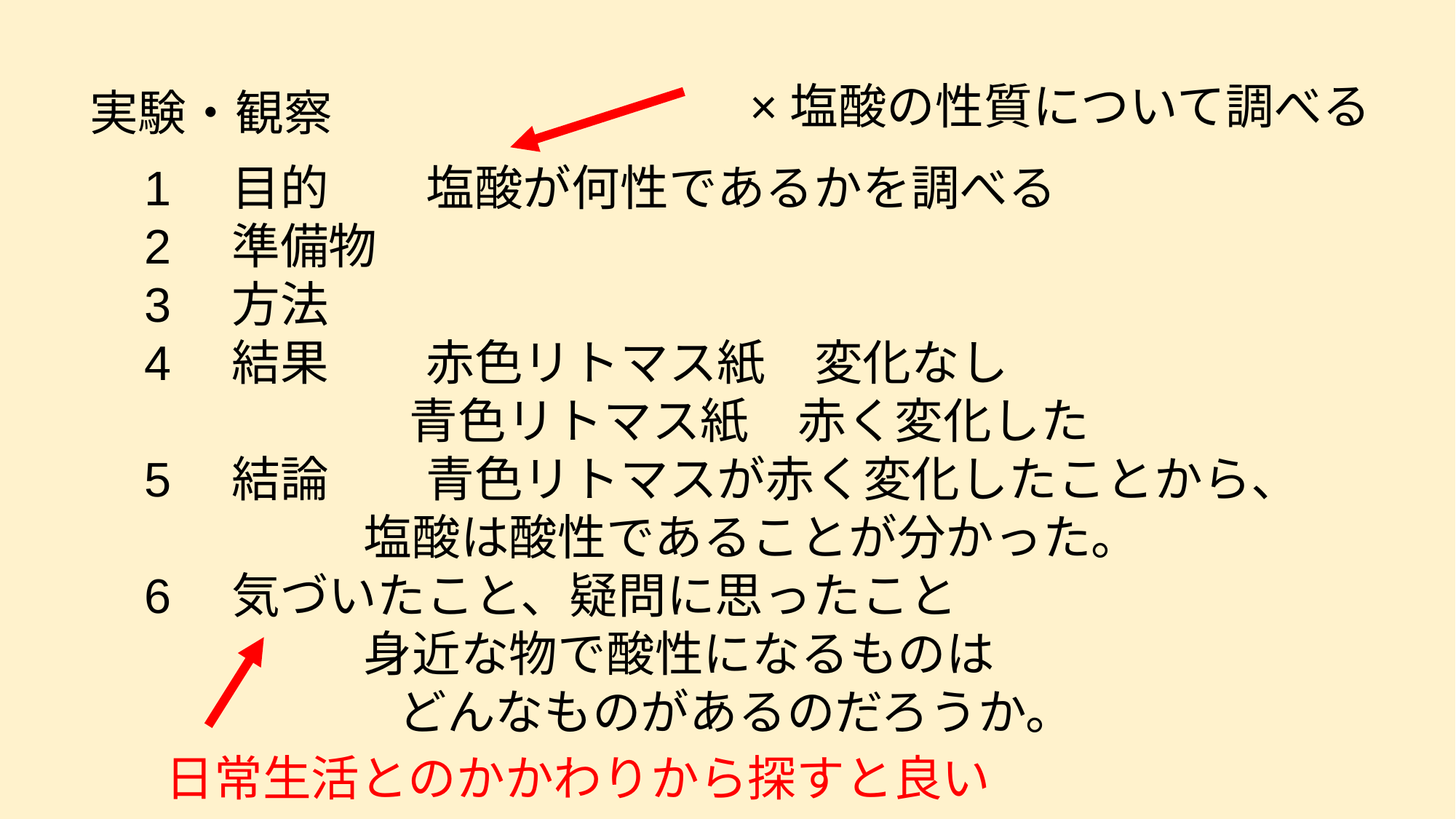

×塩酸の性質について調べる
実験・観察
1　目的　　塩酸が何性であるかを調べる
2　準備物
3　方法
4　結果　　赤色リトマス紙　変化なし
　　　　　  青色リトマス紙　赤く変化した
5　結論　　青色リトマスが赤く変化したことから、
                   塩酸は酸性であることが分かった。
6　気づいたこと、疑問に思ったこと
                   身近な物で酸性になるものは
　　　　　 どんなものがあるのだろうか。
日常生活とのかかわりから探すと良い